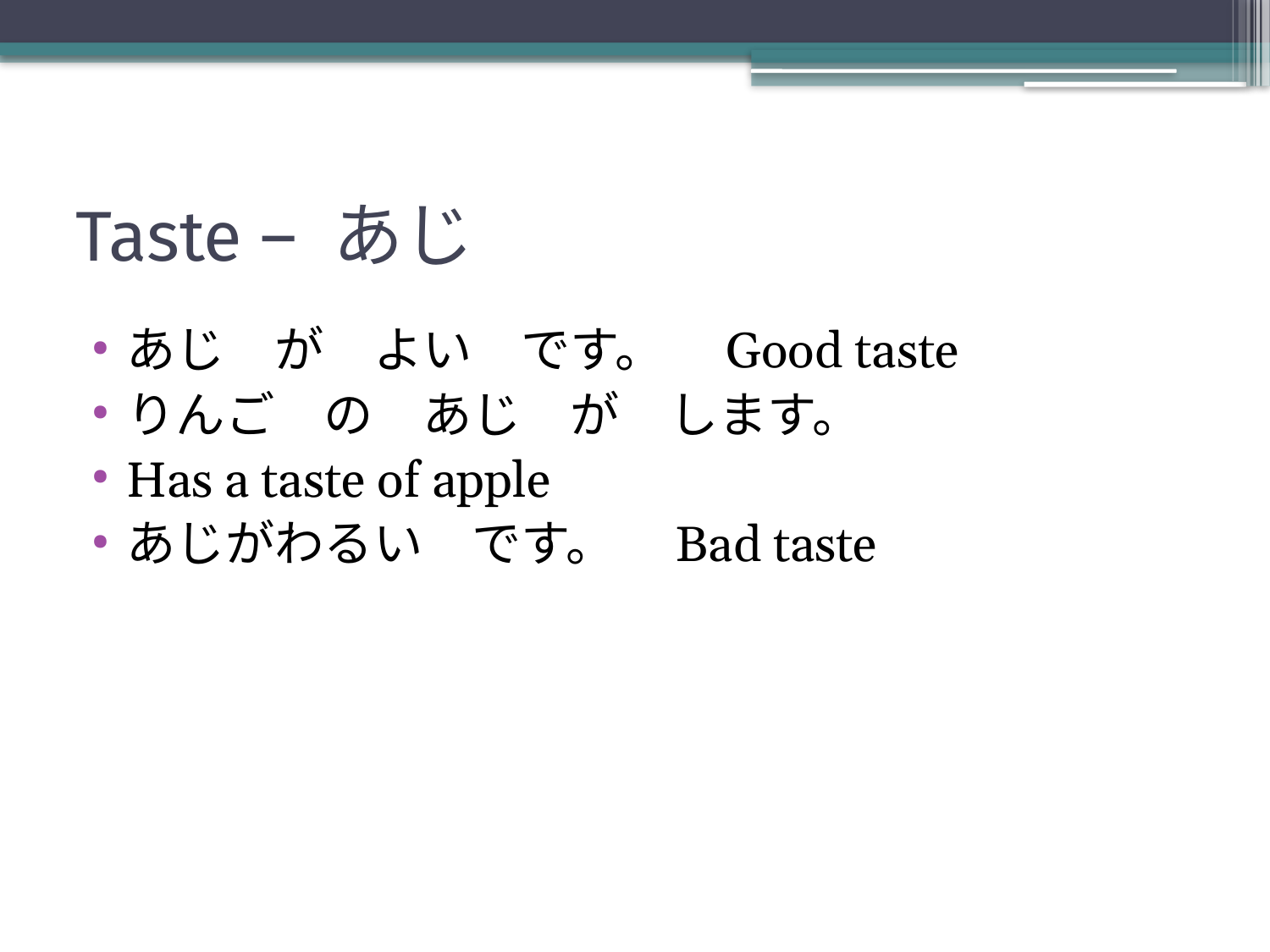

# Taste – あじ
あじ　が　よい　です。　Good taste
りんご　の　あじ　が　します。
Has a taste of apple
あじがわるい　です。　Bad taste